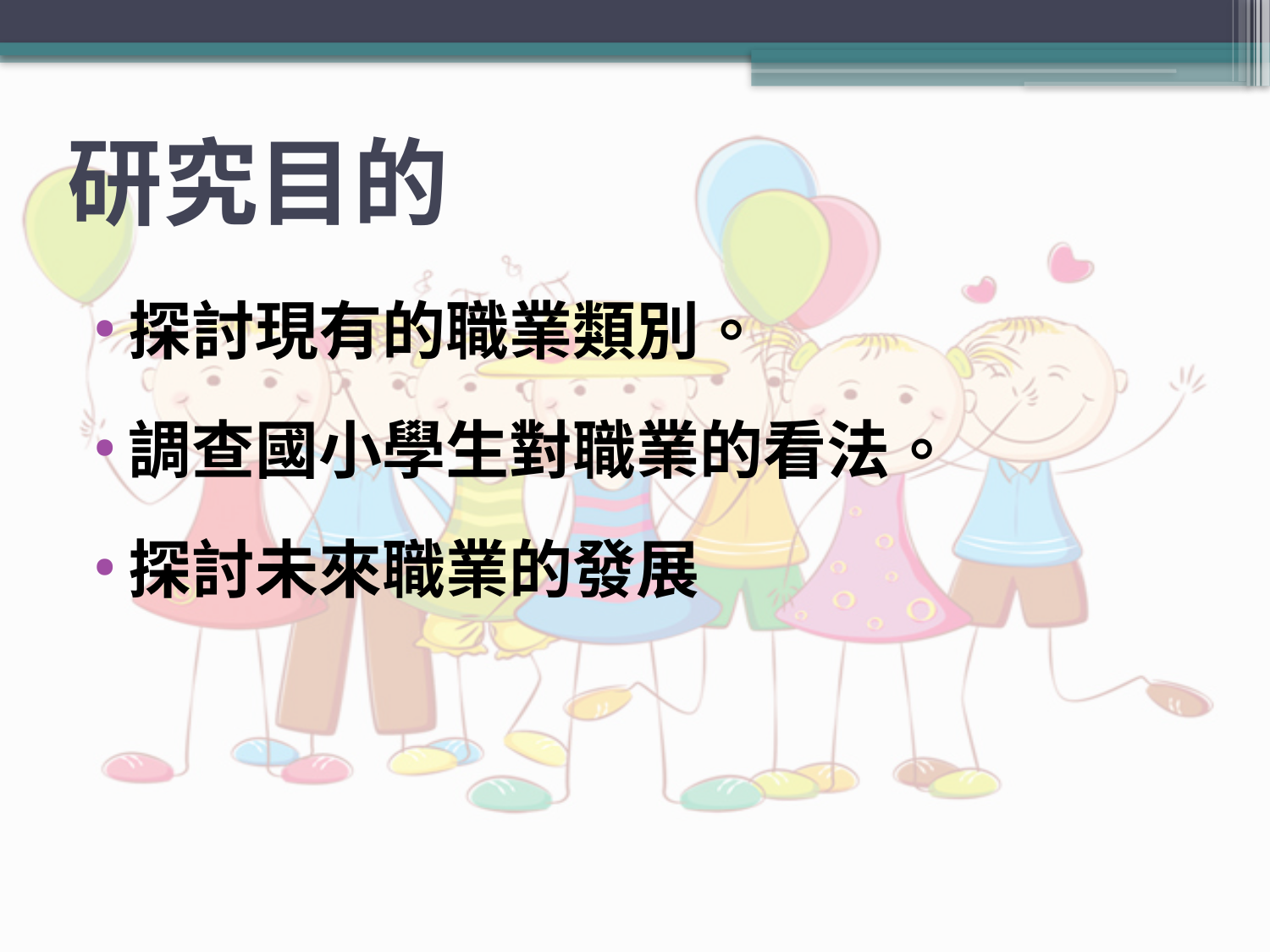

# 研究目的
探討現有的職業類別。
調查國小學生對職業的看法。
探討未來職業的發展